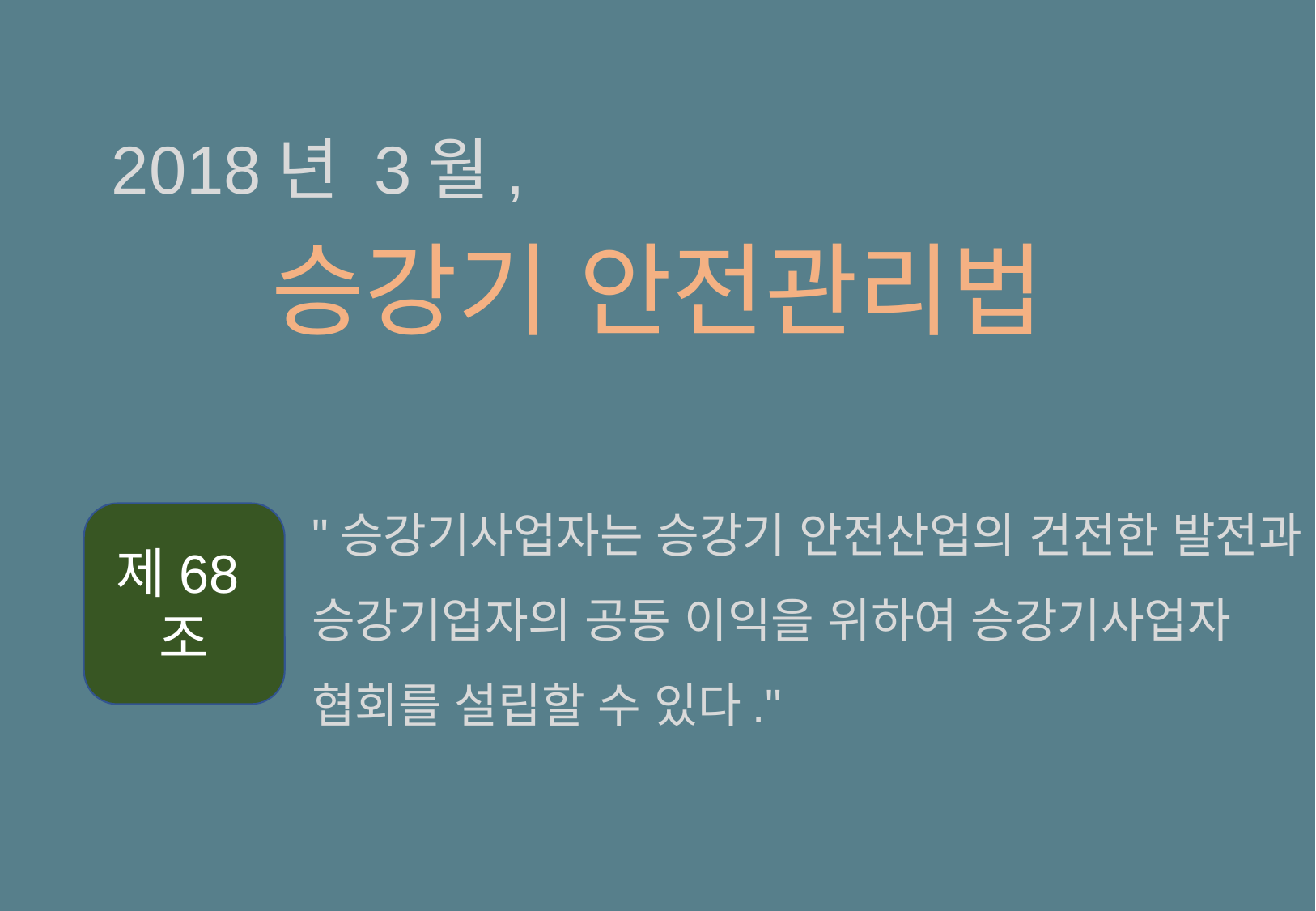

2018년 3월,
승강기 안전관리법
"승강기사업자는 승강기 안전산업의 건전한 발전과
승강기업자의 공동 이익을 위하여 승강기사업자
협회를 설립할 수 있다."
제68조